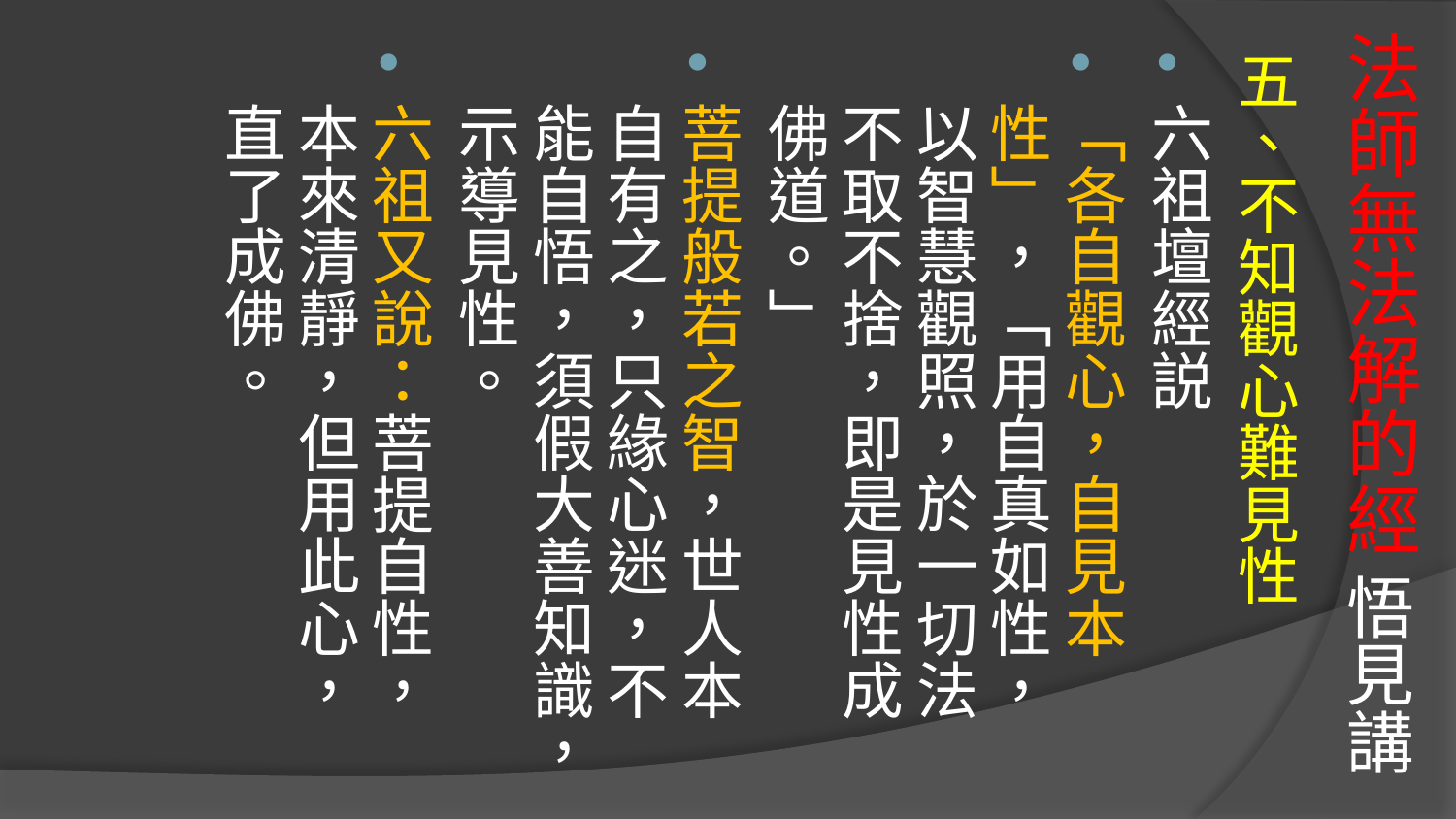

# 法師無法解的經 悟見講
五、不知觀心難見性
六祖壇經説
「各自觀心，自見本性」，「用自真如性，以智慧觀照，於一切法不取不捨，即是見性成佛道。」
菩提般若之智，世人本自有之，只緣心迷，不能自悟，須假大善知識，示導見性。
六祖又說：菩提自性，本來清靜，但用此心，直了成佛。